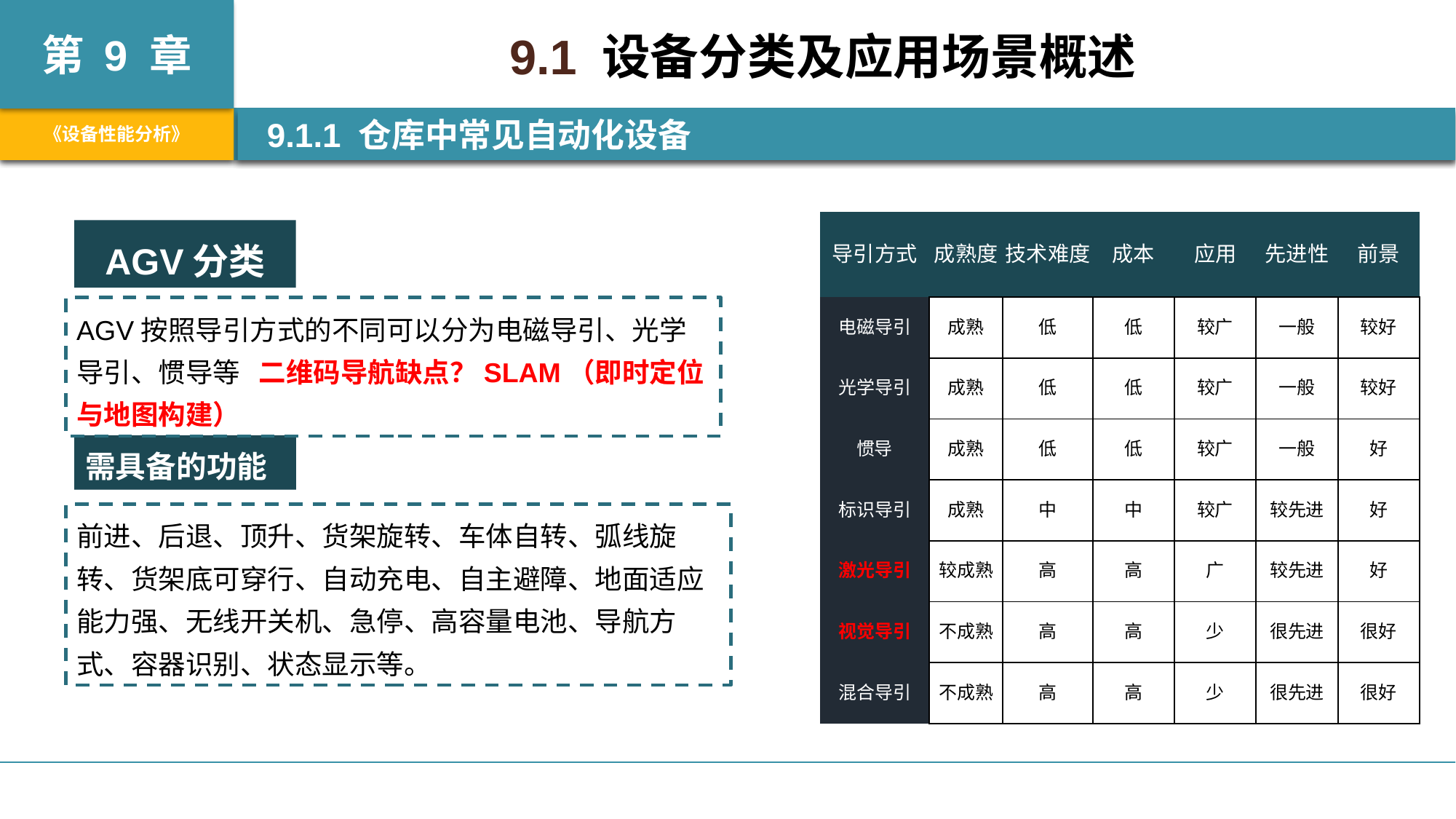

9.1 设备分类及应用场景概述
  9.1.1 仓库中常见自动化设备
| 导引方式 | 成熟度 | 技术难度 | 成本 | 应用 | 先进性 | 前景 |
| --- | --- | --- | --- | --- | --- | --- |
| 电磁导引 | 成熟 | 低 | 低 | 较广 | 一般 | 较好 |
| 光学导引 | 成熟 | 低 | 低 | 较广 | 一般 | 较好 |
| 惯导 | 成熟 | 低 | 低 | 较广 | 一般 | 好 |
| 标识导引 | 成熟 | 中 | 中 | 较广 | 较先进 | 好 |
| 激光导引 | 较成熟 | 高 | 高 | 广 | 较先进 | 好 |
| 视觉导引 | 不成熟 | 高 | 高 | 少 | 很先进 | 很好 |
| 混合导引 | 不成熟 | 高 | 高 | 少 | 很先进 | 很好 |
AGV分类
AGV按照导引方式的不同可以分为电磁导引、光学导引、惯导等   二维码导航缺点？SLAM（即时定位与地图构建）
需具备的功能
前进、后退、顶升、货架旋转、车体自转、弧线旋转、货架底可穿行、自动充电、自主避障、地面适应能力强、无线开关机、急停、高容量电池、导航方式、容器识别、状态显示等。